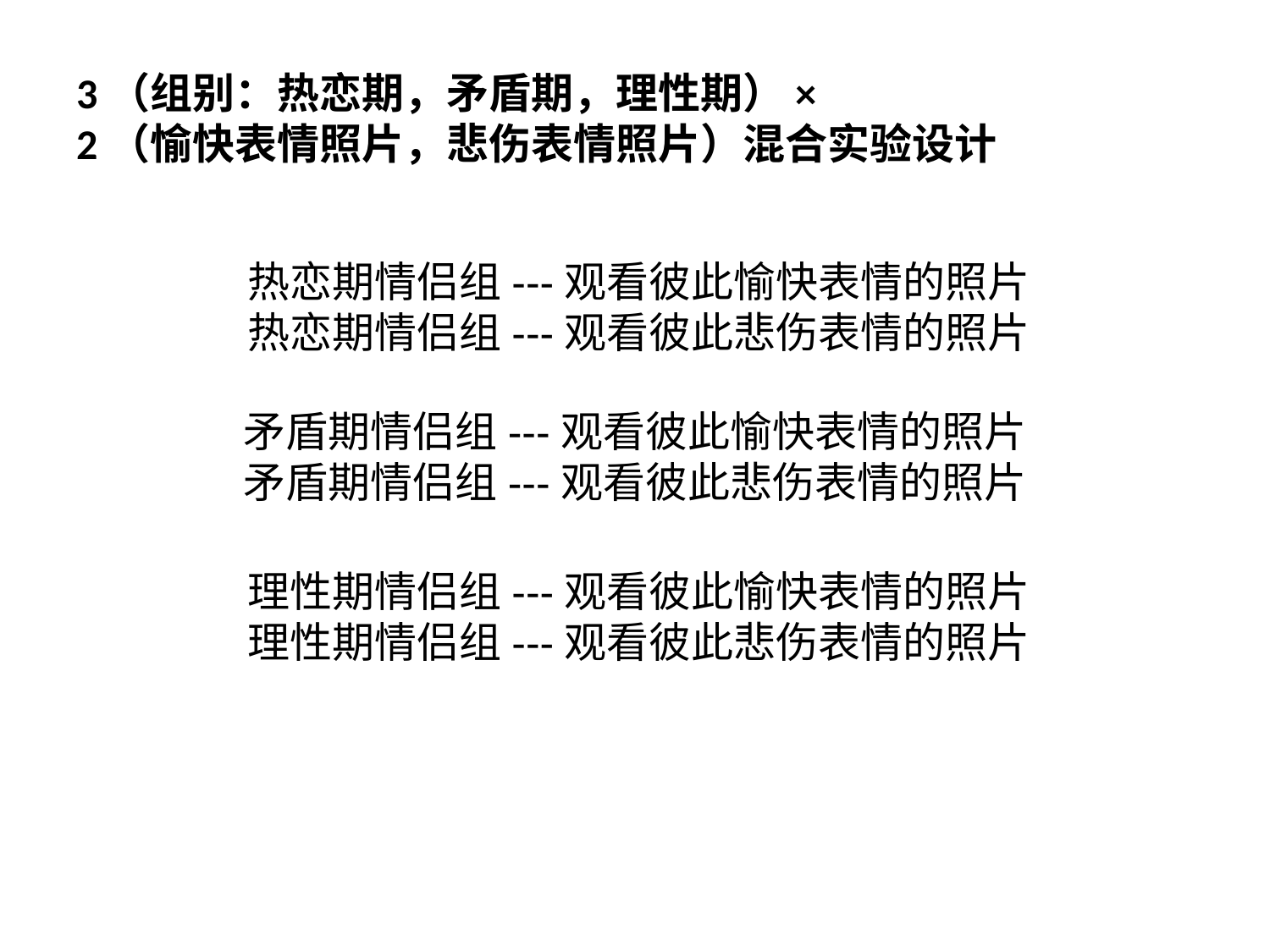

# 3（组别：热恋期，矛盾期，理性期）× 2（愉快表情照片，悲伤表情照片）混合实验设计

热恋期情侣组---观看彼此愉快表情的照片
热恋期情侣组---观看彼此悲伤表情的照片
 矛盾期情侣组---观看彼此愉快表情的照片
 矛盾期情侣组---观看彼此悲伤表情的照片
理性期情侣组---观看彼此愉快表情的照片
理性期情侣组---观看彼此悲伤表情的照片